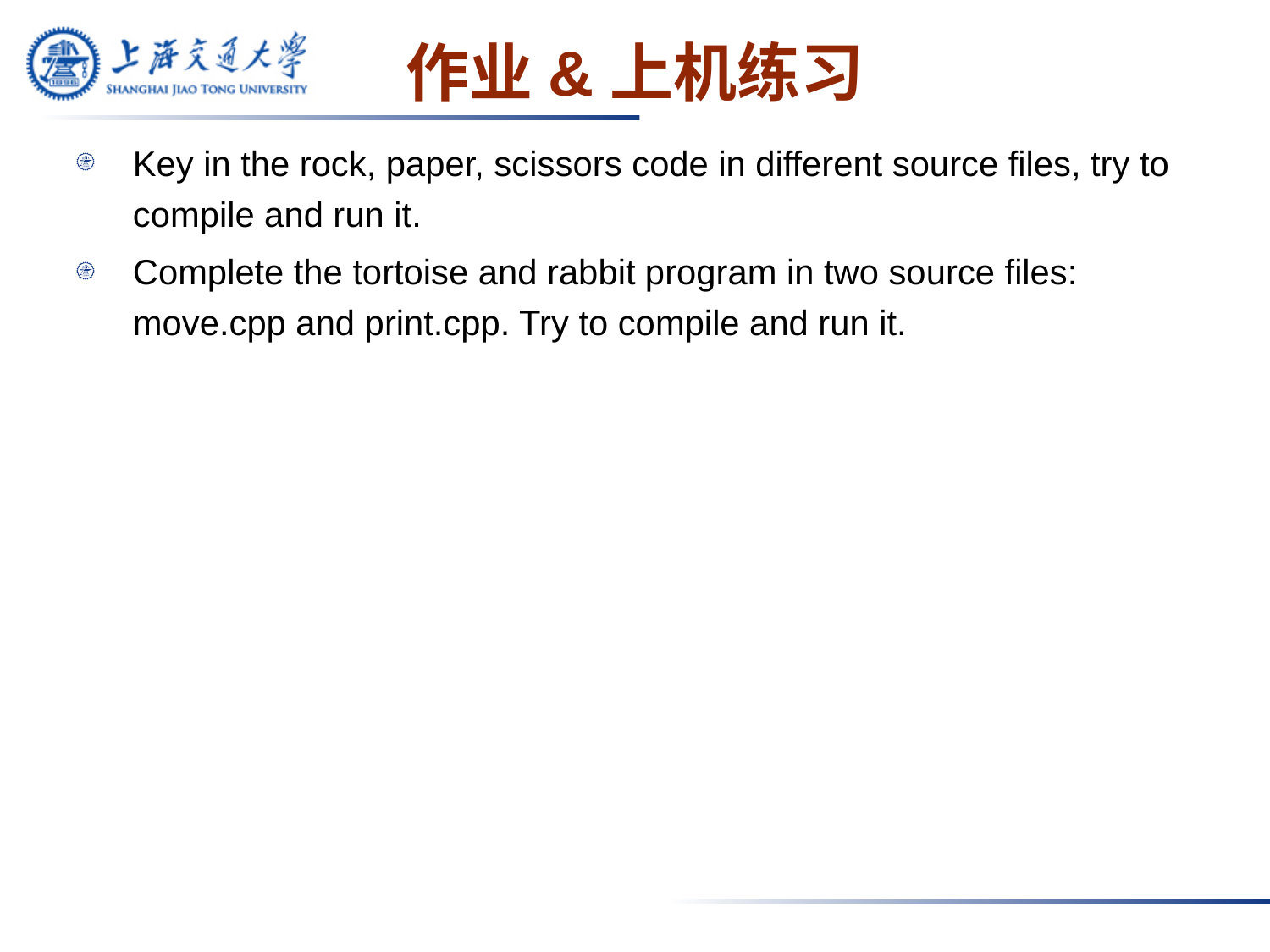

# 作业&上机练习
Key in the rock, paper, scissors code in different source files, try to compile and run it.
Complete the tortoise and rabbit program in two source files: move.cpp and print.cpp. Try to compile and run it.